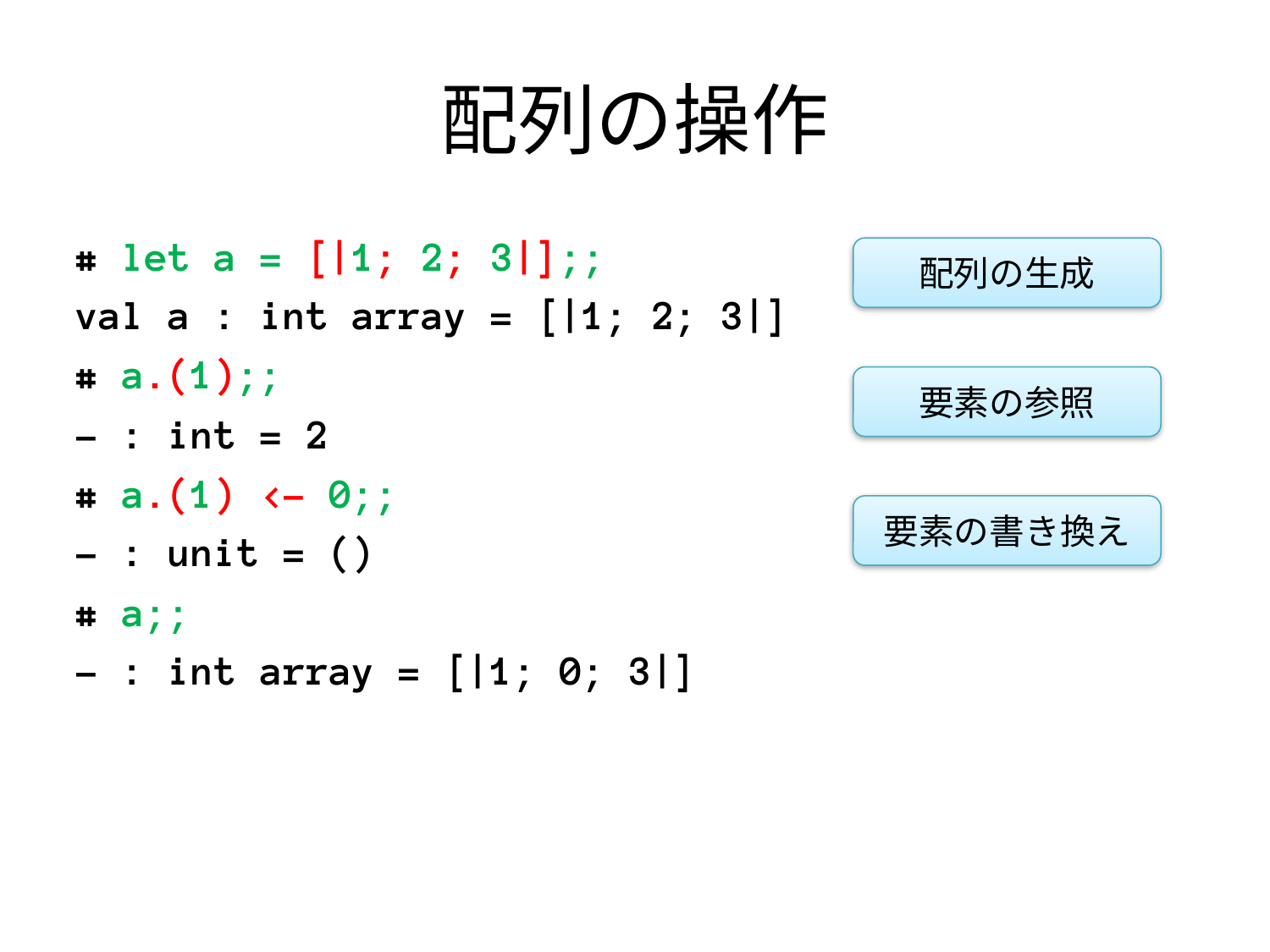

# 配列の操作
# let a = [|1; 2; 3|];;
val a : int array = [|1; 2; 3|]
# a.(1);;
- : int = 2
# a.(1) <- 0;;
- : unit = ()
# a;;
- : int array = [|1; 0; 3|]
配列の生成
要素の参照
要素の書き換え